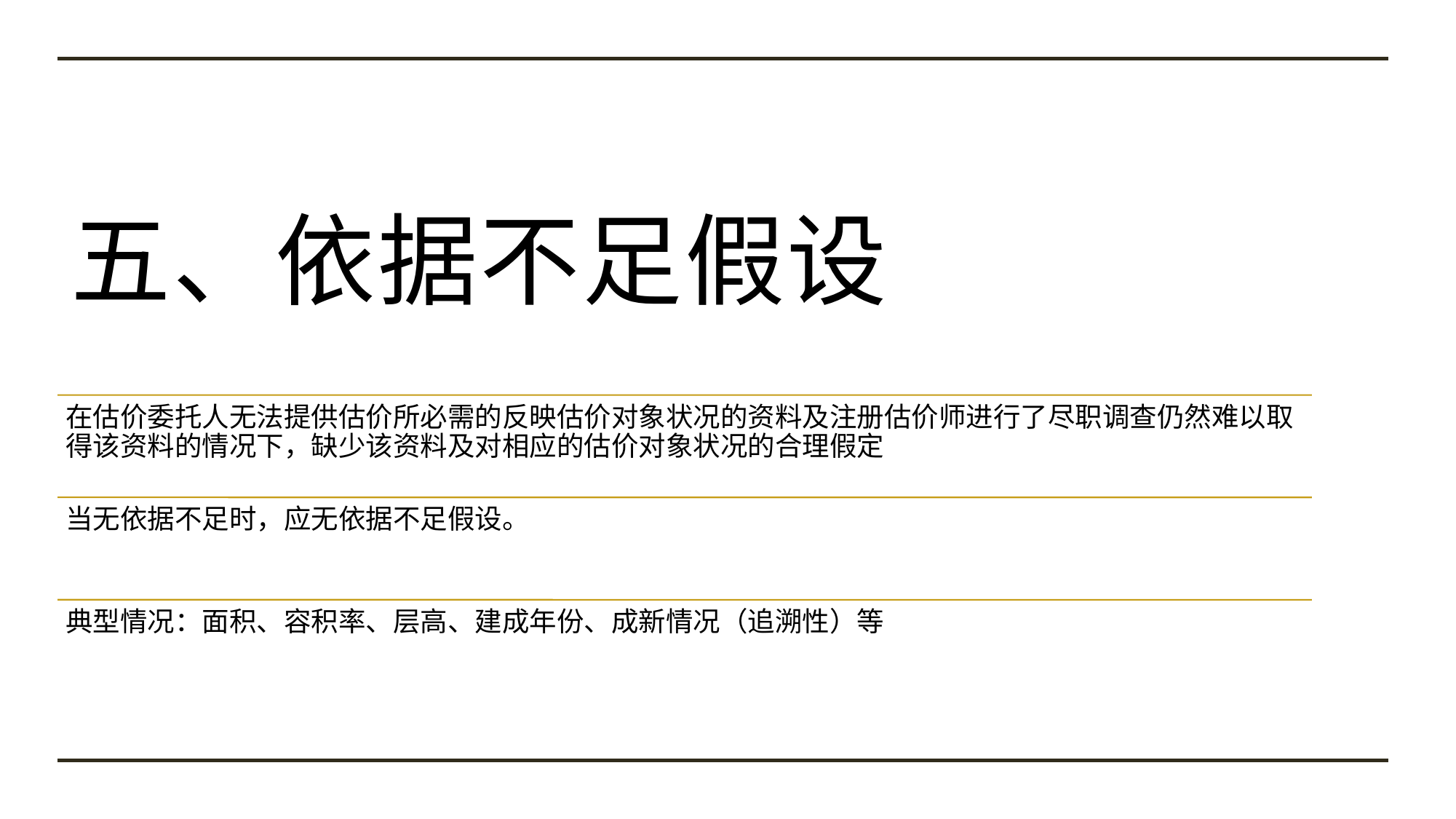

# 五、依据不足假设
在估价委托人无法提供估价所必需的反映估价对象状况的资料及注册估价师进行了尽职调查仍然难以取得该资料的情况下，缺少该资料及对相应的估价对象状况的合理假定
当无依据不足时，应无依据不足假设。
典型情况：面积、容积率、层高、建成年份、成新情况（追溯性）等